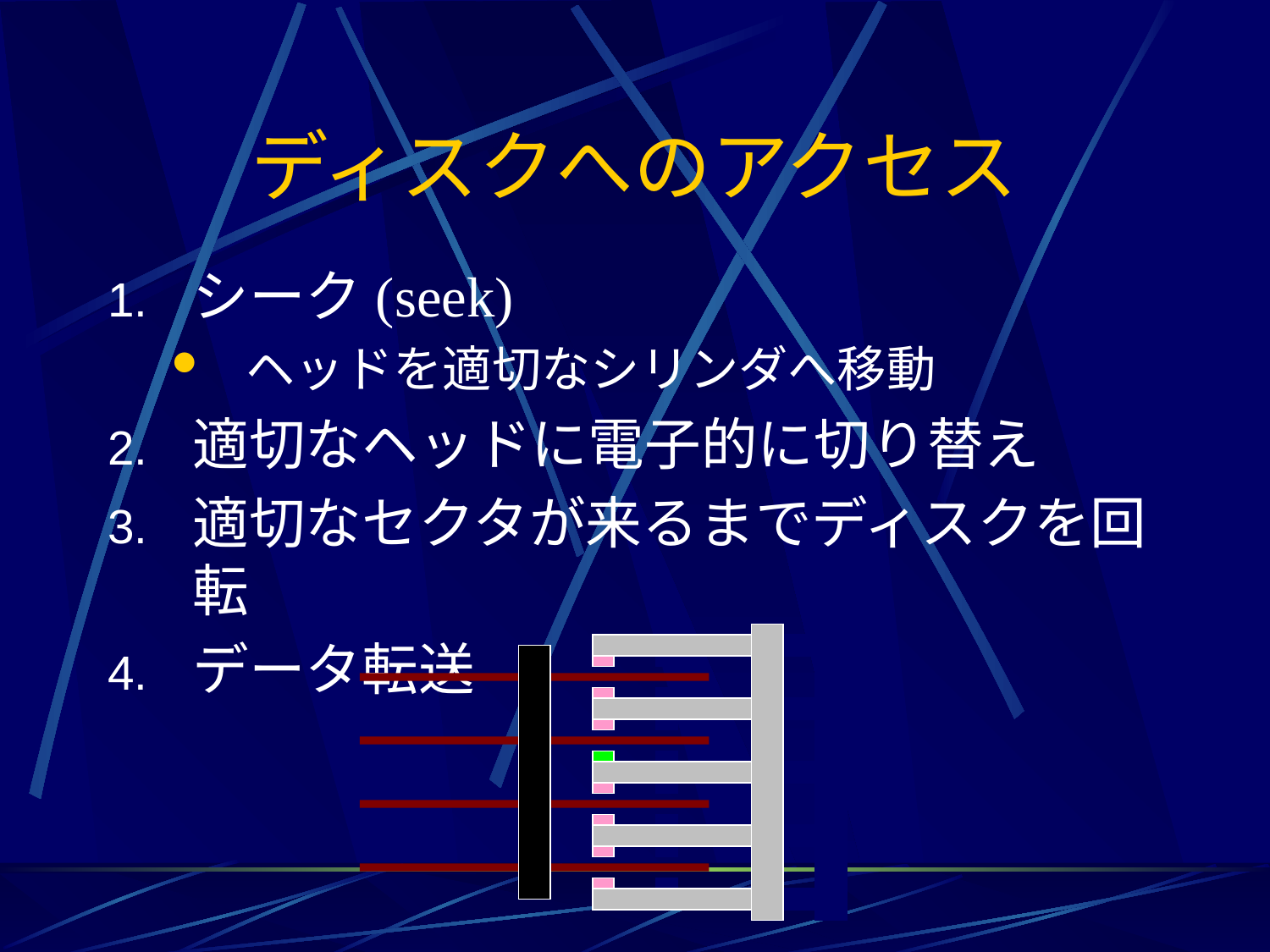

# ディスクへのアクセス
シーク(seek)
ヘッドを適切なシリンダへ移動
適切なヘッドに電子的に切り替え
適切なセクタが来るまでディスクを回転
データ転送